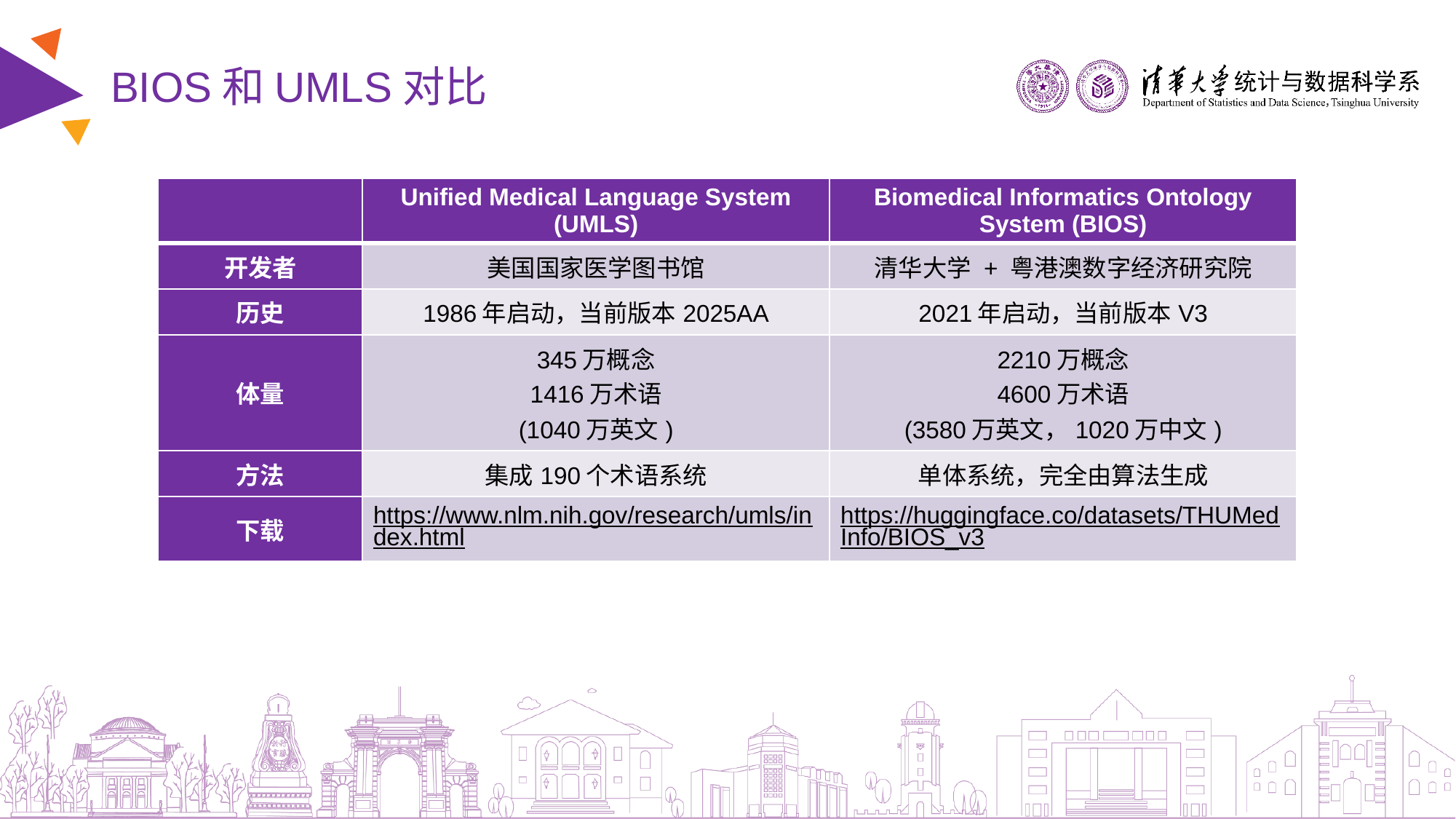

# BIOS和UMLS对比
|  | Unified Medical Language System (UMLS) | Biomedical Informatics Ontology System (BIOS) |
| --- | --- | --- |
| 开发者 | 美国国家医学图书馆 | 清华大学 + 粤港澳数字经济研究院 |
| 历史 | 1986年启动，当前版本2025AA | 2021年启动，当前版本V3 |
| 体量 | 345万概念 1416万术语 (1040万英文) | 2210万概念 4600万术语 (3580万英文，1020万中文) |
| 方法 | 集成190个术语系统 | 单体系统，完全由算法生成 |
| 下载 | https://www.nlm.nih.gov/research/umls/index.html | https://huggingface.co/datasets/THUMedInfo/BIOS\_v3 |